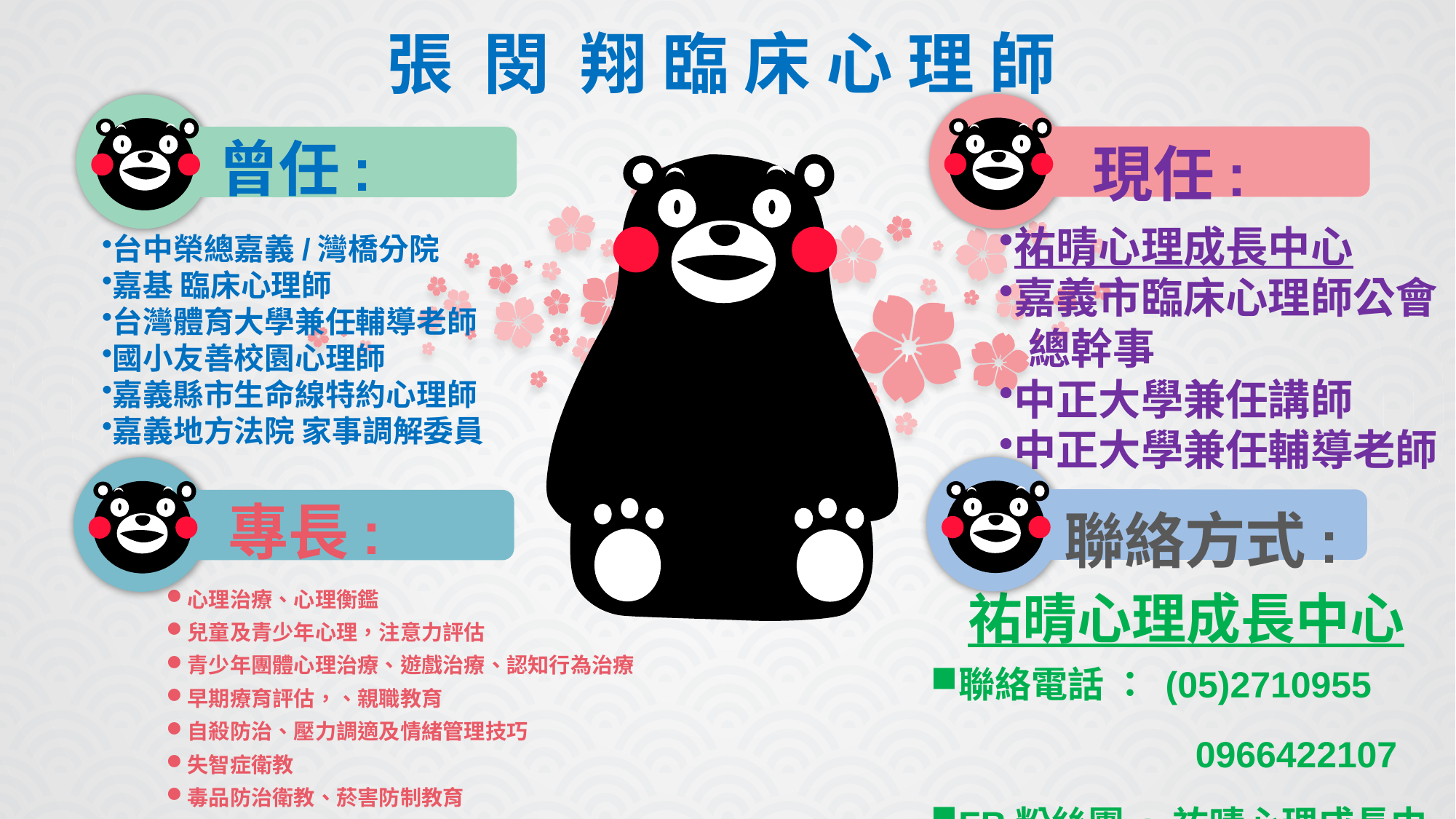

張  閔  翔 臨 床 心 理 師

現任:

曾任:

祐晴心理成長中心
嘉義市臨床心理師公會
  總幹事
中正大學兼任講師
中正大學兼任輔導老師
台中榮總嘉義/灣橋分院
嘉基 臨床心理師
台灣體育大學兼任輔導老師
國小友善校園心理師
嘉義縣市生命線特約心理師
嘉義地方法院 家事調解委員

聯絡方式:

專長:

心理治療、心理衡鑑
兒童及青少年心理，注意力評估
青少年團體心理治療、遊戲治療、認知行為治療
早期療育評估，、親職教育
自殺防治、壓力調適及情緒管理技巧
失智症衛教
毒品防治衛教、菸害防制教育
祐晴心理成長中心

聯絡電話 ： (05)2710955
                          0966422107
FB粉絲團 : 祐晴心理成長中心